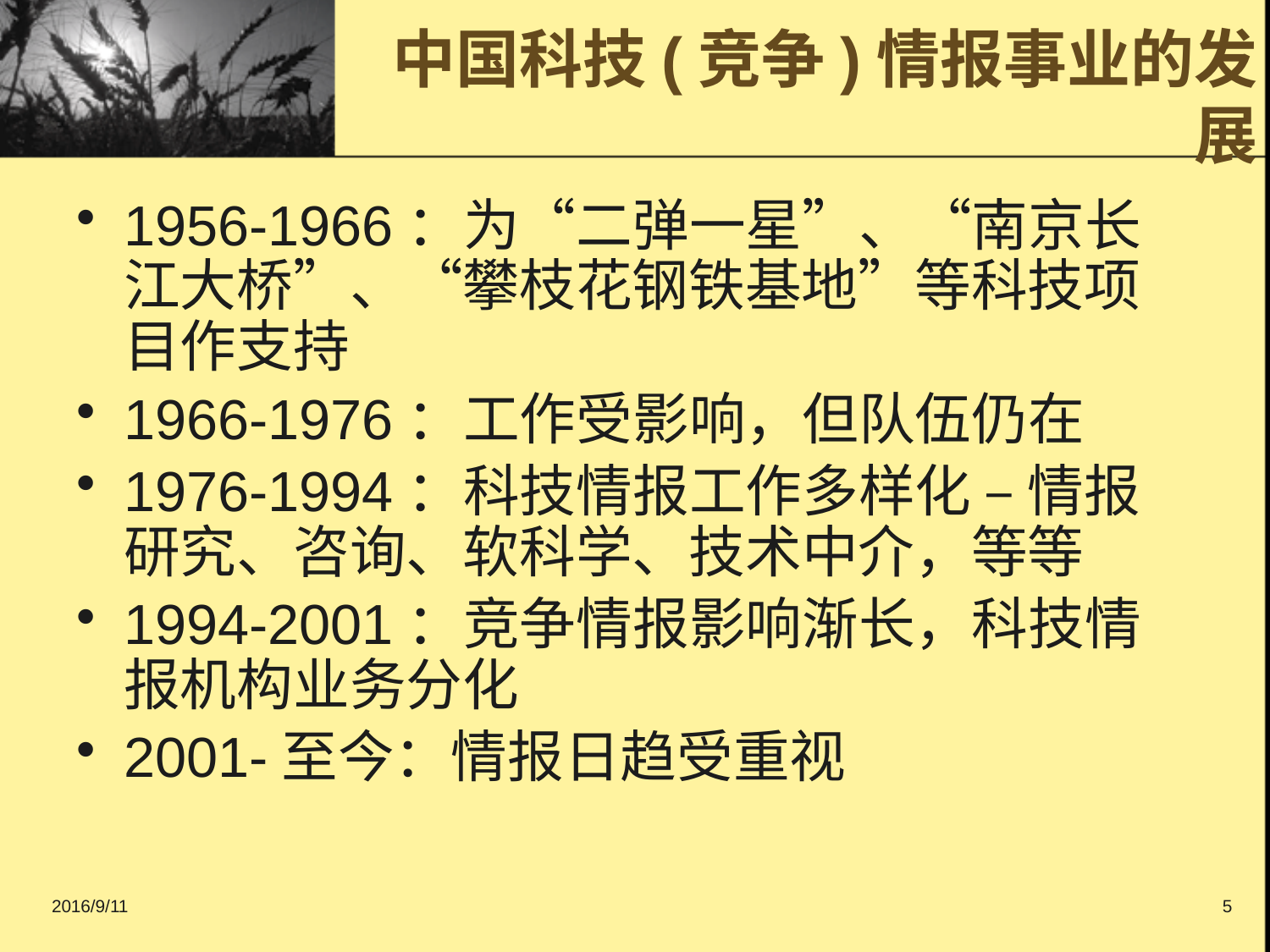

# 中国科技(竞争)情报事业的发展
1956-1966：为“二弹一星”、“南京长江大桥”、“攀枝花钢铁基地”等科技项目作支持
1966-1976：工作受影响，但队伍仍在
1976-1994：科技情报工作多样化 – 情报研究、咨询、软科学、技术中介，等等
1994-2001：竞争情报影响渐长，科技情报机构业务分化
2001-至今：情报日趋受重视
2016/9/11

5